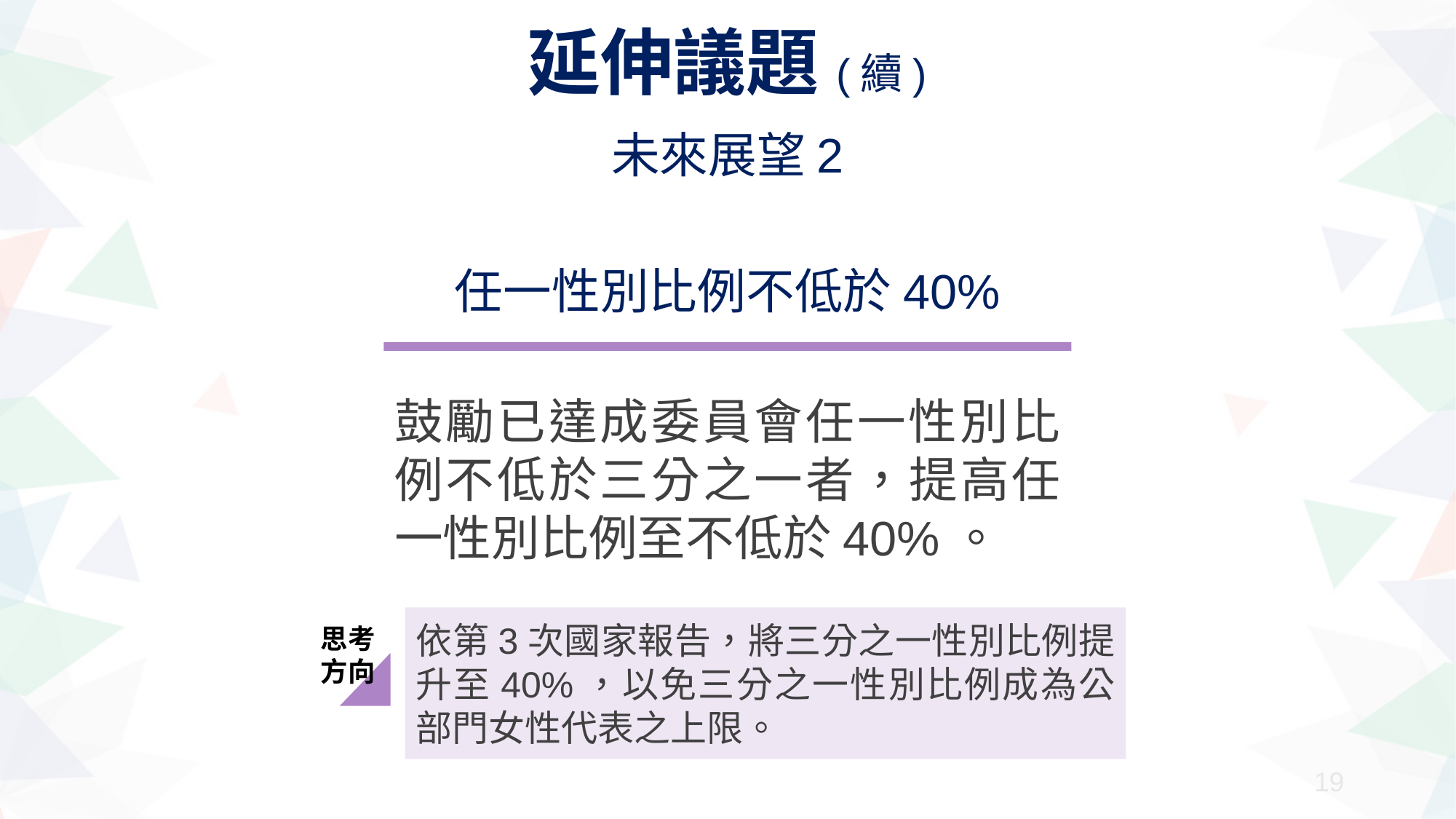

延伸議題(續)
未來展望2
任一性別比例不低於40%

鼓勵已達成委員會任一性別比例不低於三分之一者，提高任一性別比例至不低於40%。
依第3次國家報告，將三分之一性別比例提升至40%，以免三分之一性別比例成為公部門女性代表之上限。
思考方向

19